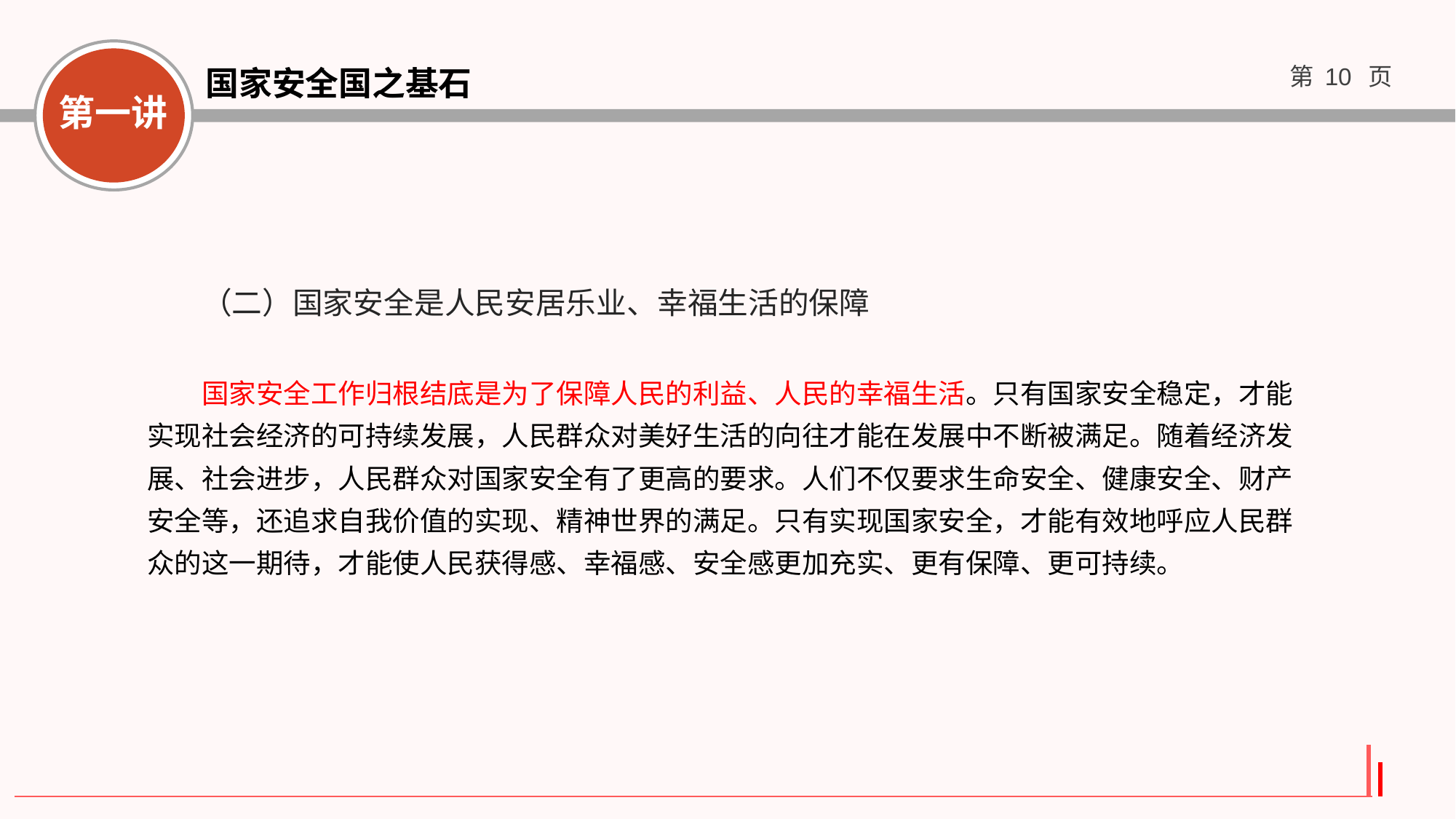

（二）国家安全是人民安居乐业、幸福生活的保障
国家安全工作归根结底是为了保障人民的利益、人民的幸福生活。只有国家安全稳定，才能实现社会经济的可持续发展，人民群众对美好生活的向往才能在发展中不断被满足。随着经济发展、社会进步，人民群众对国家安全有了更高的要求。人们不仅要求生命安全、健康安全、财产安全等，还追求自我价值的实现、精神世界的满足。只有实现国家安全，才能有效地呼应人民群众的这一期待，才能使人民获得感、幸福感、安全感更加充实、更有保障、更可持续。